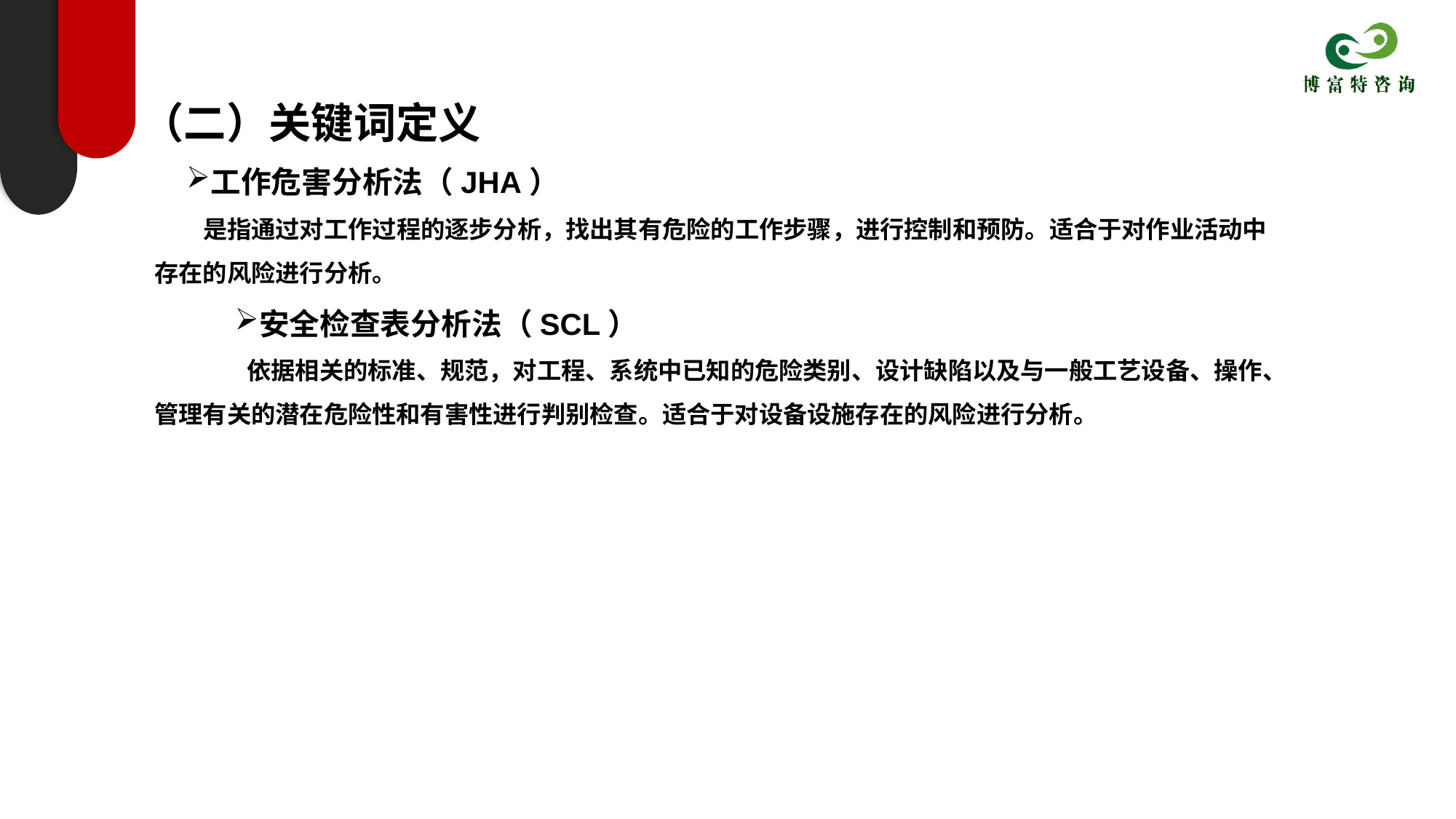

（二）关键词定义
工作危害分析法（JHA）
是指通过对工作过程的逐步分析，找出其有危险的工作步骤，进行控制和预防。适合于对作业活动中存在的风险进行分析。
安全检查表分析法（SCL）
       依据相关的标准、规范，对工程、系统中已知的危险类别、设计缺陷以及与一般工艺设备、操作、管理有关的潜在危险性和有害性进行判别检查。适合于对设备设施存在的风险进行分析。
8